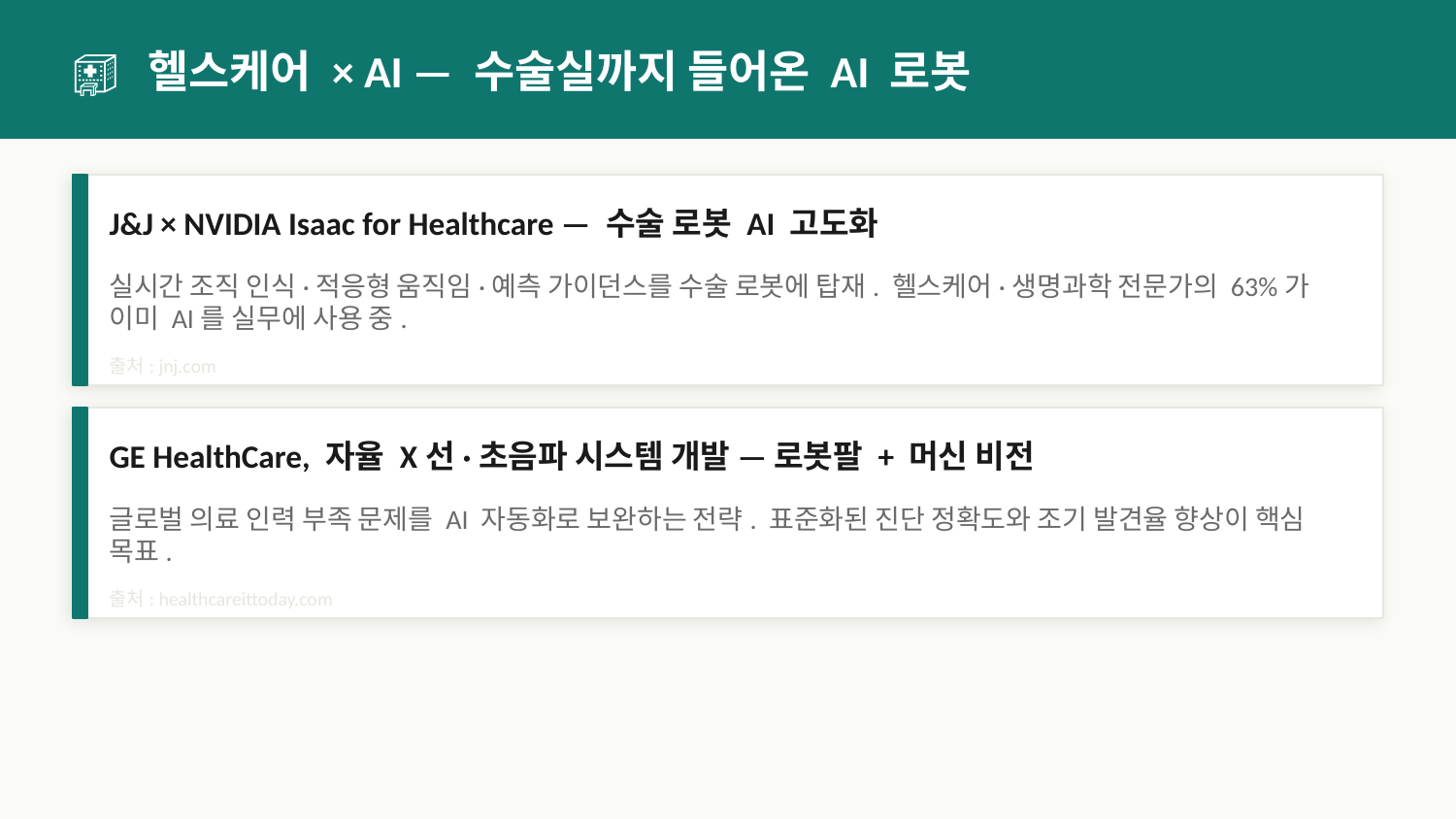

🏥  헬스케어 × AI — 수술실까지 들어온 AI 로봇

J&J × NVIDIA Isaac for Healthcare — 수술 로봇 AI 고도화
실시간 조직 인식·적응형 움직임·예측 가이던스를 수술 로봇에 탑재. 헬스케어·생명과학 전문가의 63%가 이미 AI를 실무에 사용 중.
출처: jnj.com

GE HealthCare, 자율 X선·초음파 시스템 개발 — 로봇팔 + 머신 비전
글로벌 의료 인력 부족 문제를 AI 자동화로 보완하는 전략. 표준화된 진단 정확도와 조기 발견율 향상이 핵심 목표.
출처: healthcareittoday.com